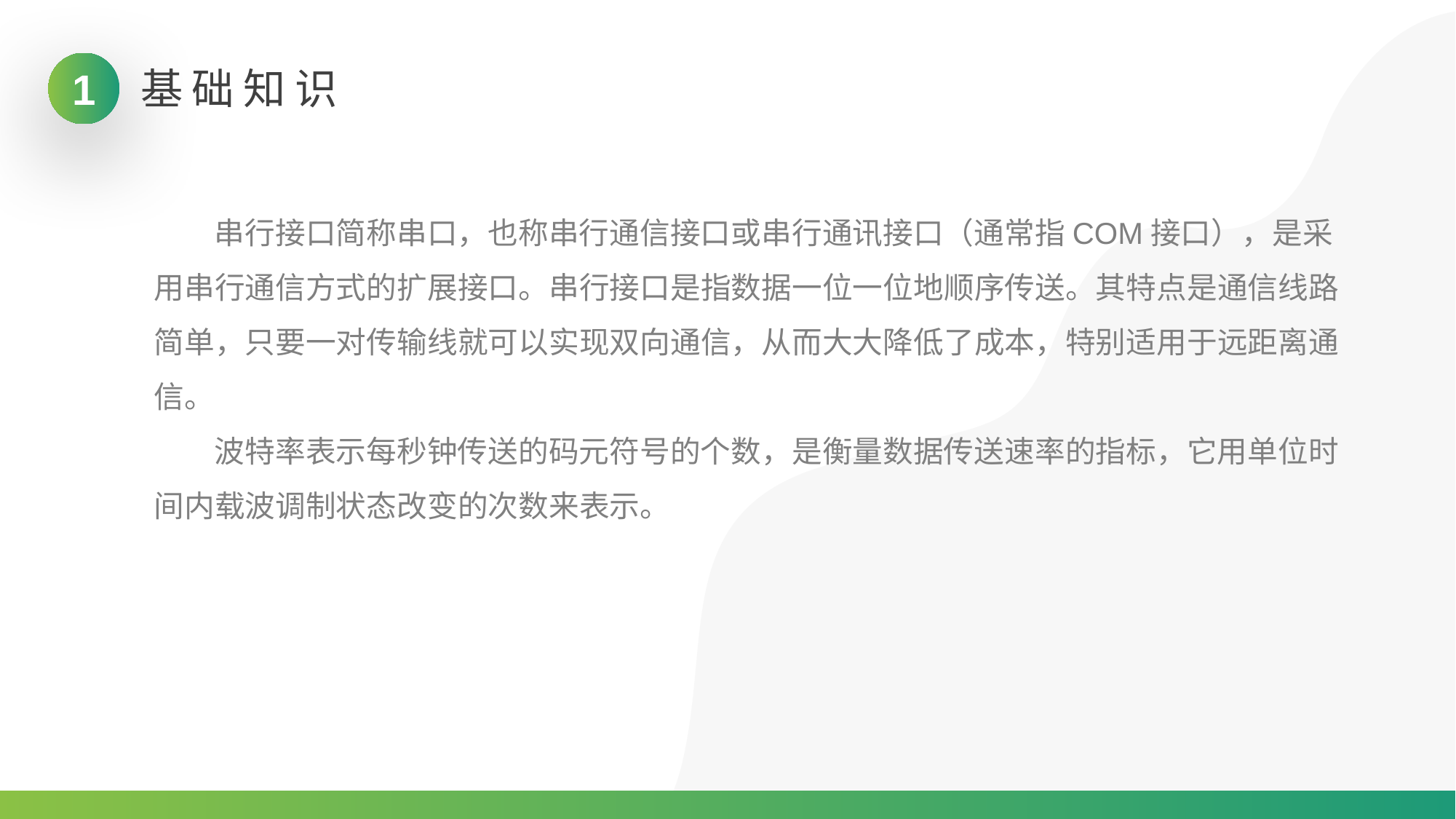

1
基础知识
串行接口简称串口，也称串行通信接口或串行通讯接口（通常指COM接口），是采用串行通信方式的扩展接口。串行接口是指数据一位一位地顺序传送。其特点是通信线路简单，只要一对传输线就可以实现双向通信，从而大大降低了成本，特别适用于远距离通信。
波特率表示每秒钟传送的码元符号的个数，是衡量数据传送速率的指标，它用单位时间内载波调制状态改变的次数来表示。

02